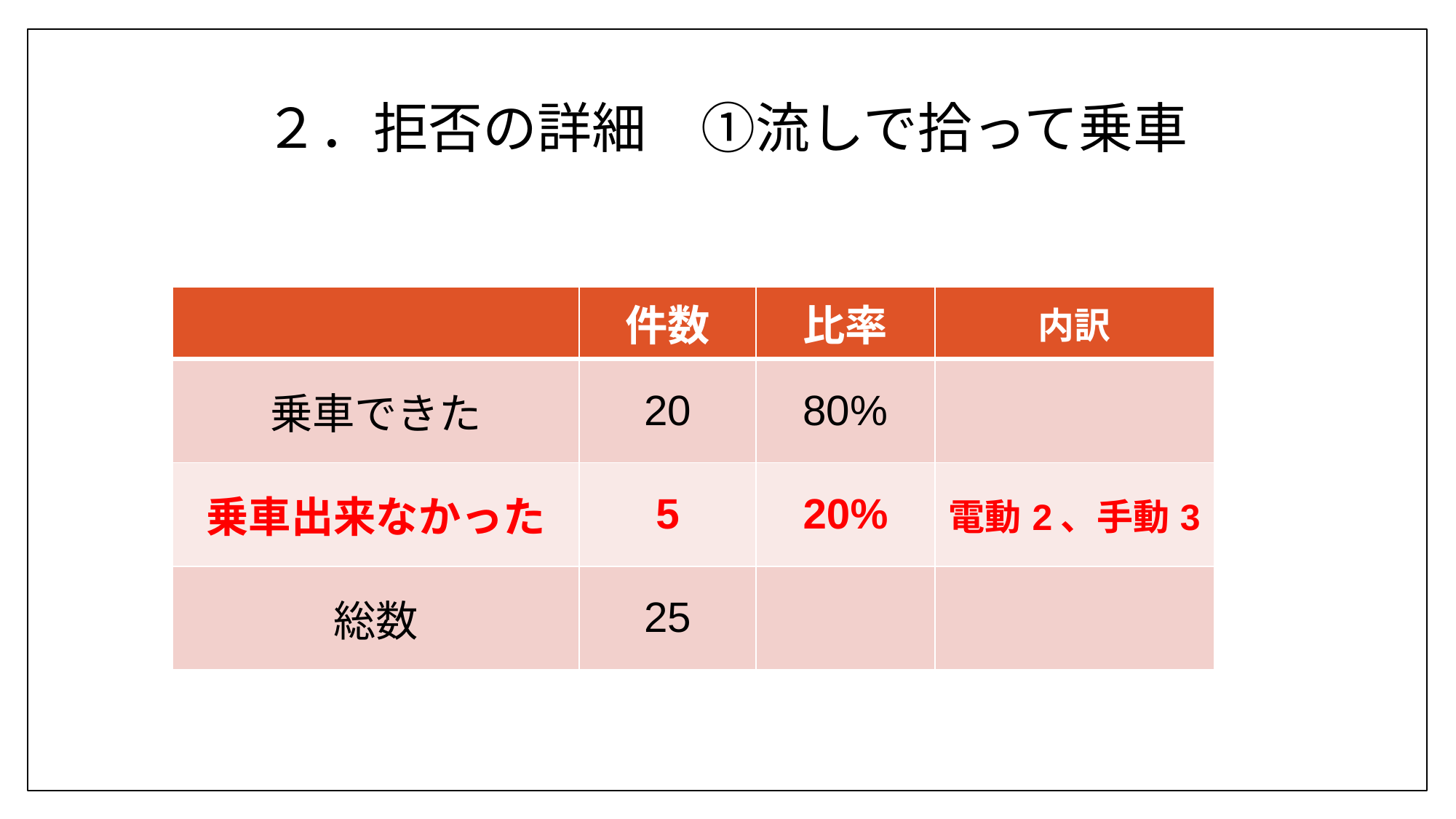

# ２．拒否の詳細　①流しで拾って乗車
|  | 件数 | 比率 | 内訳 |
| --- | --- | --- | --- |
| 乗車できた | 20 | 80% |  |
| 乗車出来なかった | 5 | 20% | 電動2、手動3 |
| 総数 | 25 |  |  |